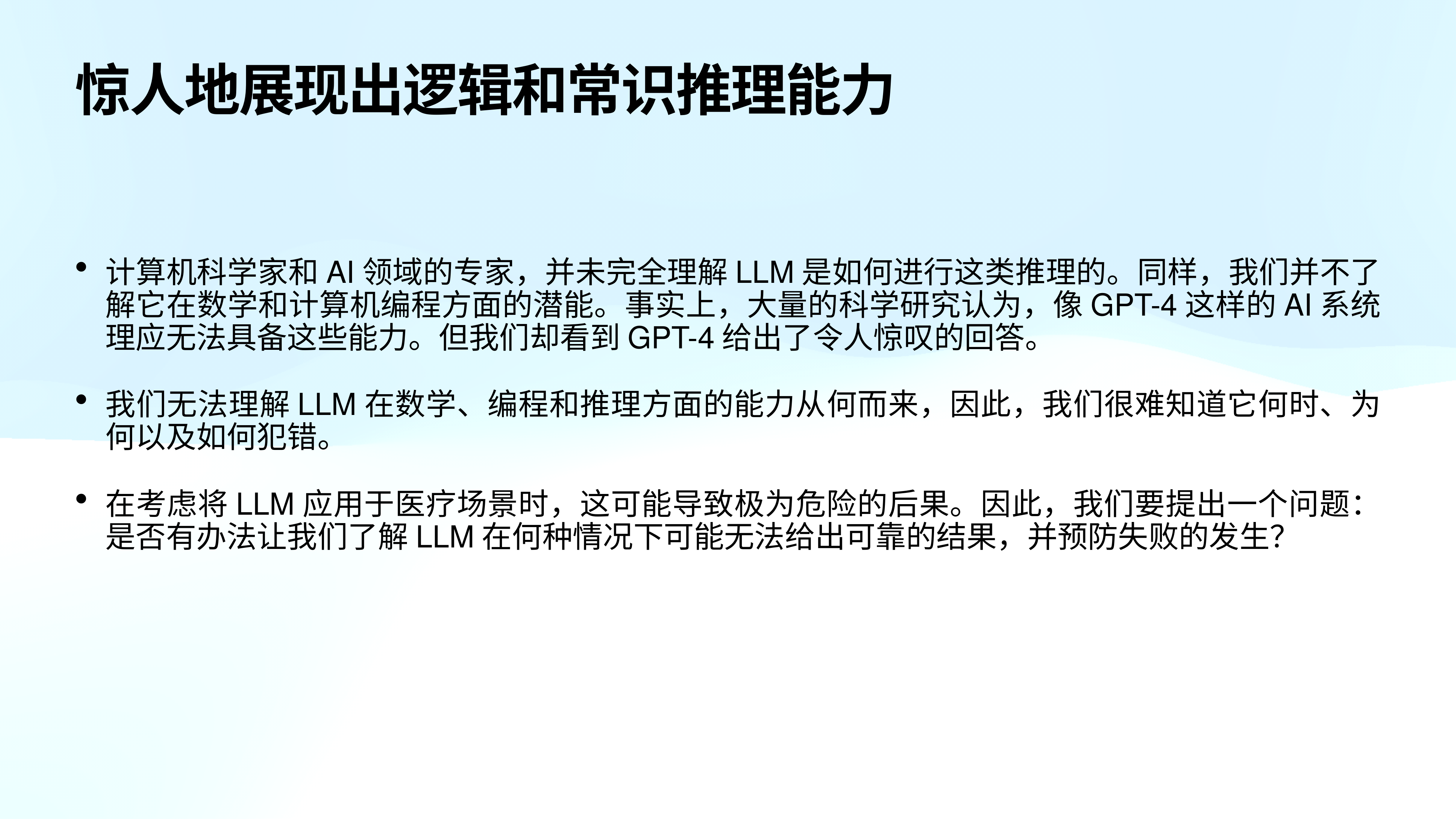

# 惊人地展现出逻辑和常识推理能力

计算机科学家和AI领域的专家，并未完全理解LLM是如何进行这类推理的。同样，我们并不了解它在数学和计算机编程方面的潜能。事实上，大量的科学研究认为，像GPT-4这样的AI系统理应无法具备这些能力。但我们却看到GPT-4给出了令人惊叹的回答。
我们无法理解LLM在数学、编程和推理方面的能力从何而来，因此，我们很难知道它何时、为何以及如何犯错。
在考虑将LLM应用于医疗场景时，这可能导致极为危险的后果。因此，我们要提出一个问题：是否有办法让我们了解LLM在何种情况下可能无法给出可靠的结果，并预防失败的发生？